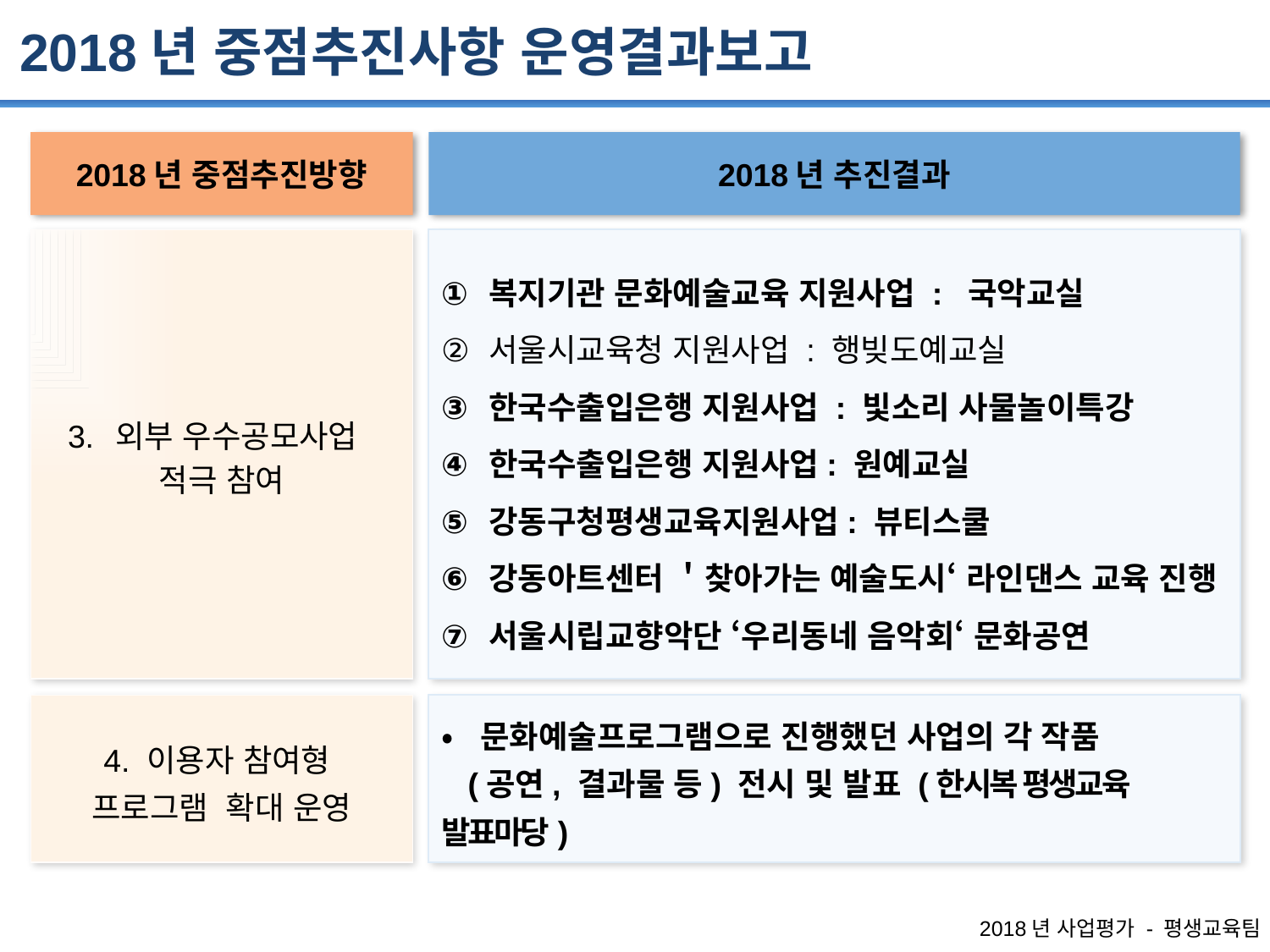

2018년 중점추진사항 운영결과보고
2018년 중점추진방향
2018년 추진결과
외부 우수공모사업
적극 참여
복지기관 문화예술교육 지원사업 :  국악교실
서울시교육청 지원사업 : 행빚도예교실
한국수출입은행 지원사업 : 빛소리 사물놀이특강
한국수출입은행 지원사업: 원예교실
강동구청평생교육지원사업: 뷰티스쿨
강동아트센터 ＇찾아가는 예술도시‘ 라인댄스 교육 진행
서울시립교향악단 ‘우리동네 음악회‘ 문화공연
4. 이용자 참여형
프로그램  확대 운영
•문화예술프로그램으로 진행했던 사업의 각 작품
   (공연, 결과물 등) 전시 및 발표 (한시복 평생교육 발표마당)
2018년 사업평가 - 평생교육팀